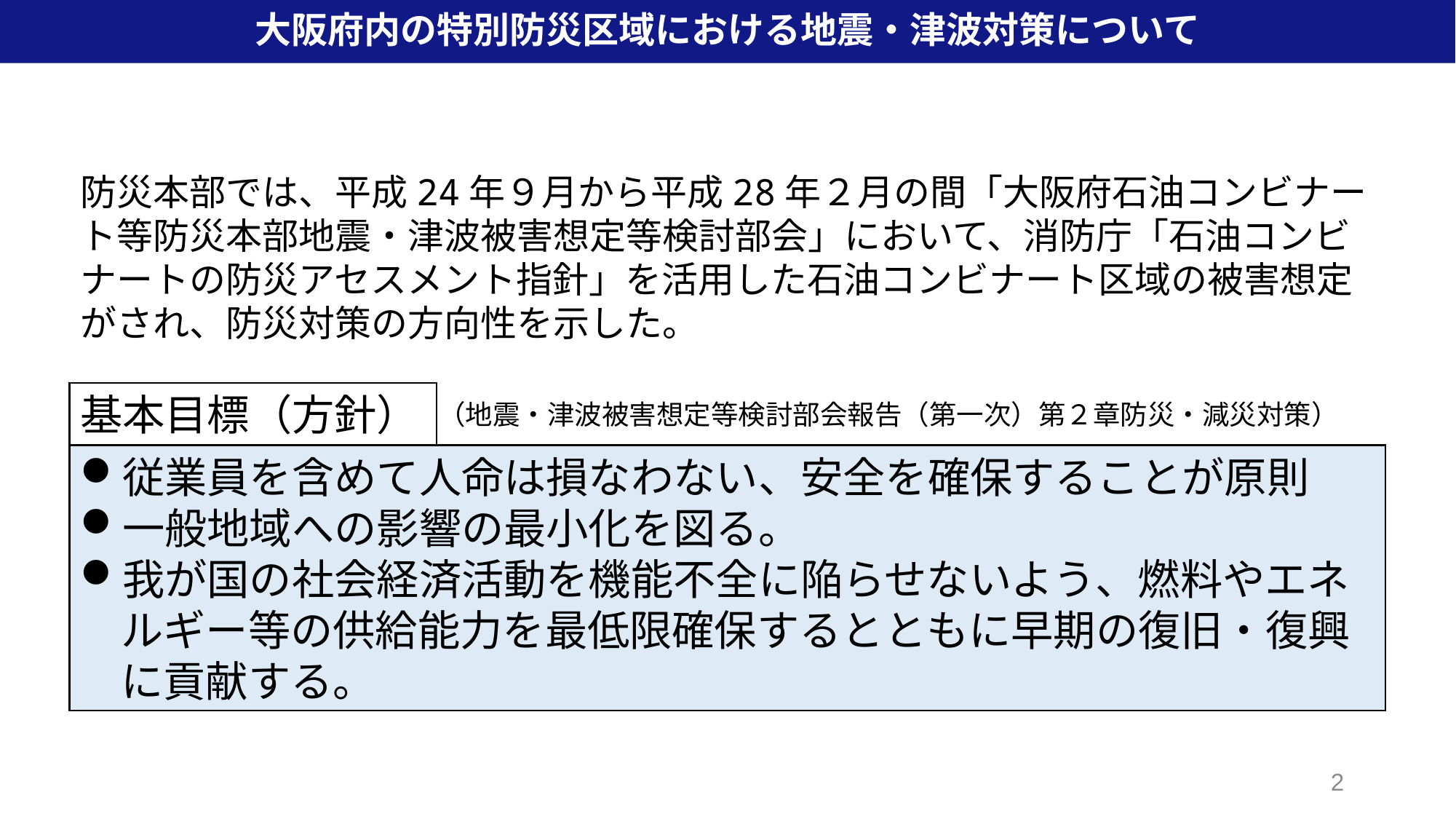

大阪府内の特別防災区域における地震・津波対策について
防災本部では、平成24年９月から平成28年２月の間「大阪府石油コンビナート等防災本部地震・津波被害想定等検討部会」において、消防庁「石油コンビナートの防災アセスメント指針」を活用した石油コンビナート区域の被害想定がされ、防災対策の方向性を示した。
基本目標（方針）
従業員を含めて人命は損なわない、安全を確保することが原則
一般地域への影響の最小化を図る。
我が国の社会経済活動を機能不全に陥らせないよう、燃料やエネルギー等の供給能力を最低限確保するとともに早期の復旧・復興に貢献する。
（地震・津波被害想定等検討部会報告（第一次）第２章防災・減災対策）
2